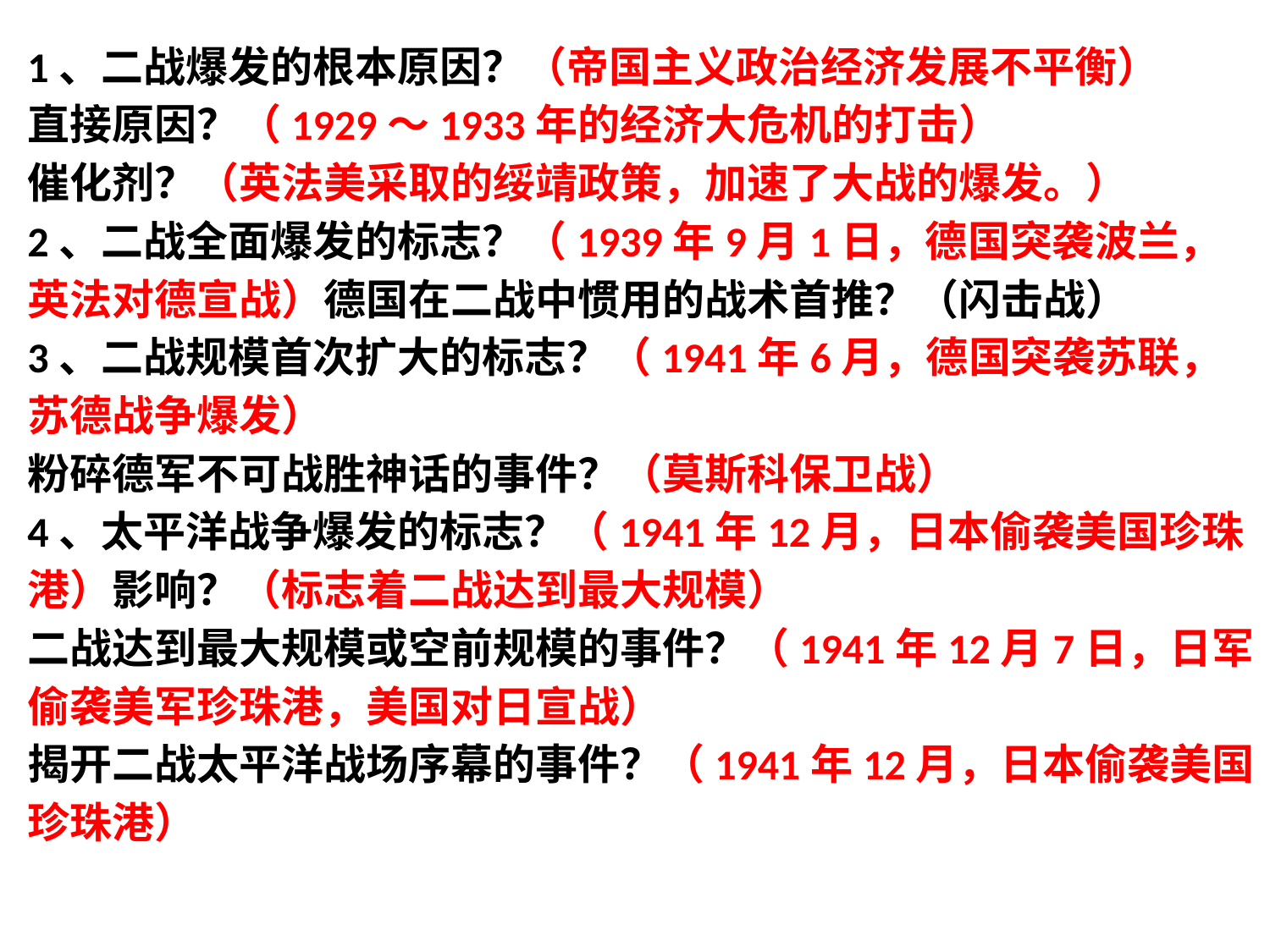

1、二战爆发的根本原因？（帝国主义政治经济发展不平衡）
直接原因？（1929～1933年的经济大危机的打击）
催化剂？（英法美采取的绥靖政策，加速了大战的爆发。）
2、二战全面爆发的标志？（1939年9月1日，德国突袭波兰，英法对德宣战）德国在二战中惯用的战术首推？（闪击战）
3、二战规模首次扩大的标志？（1941年6月，德国突袭苏联，苏德战争爆发）
粉碎德军不可战胜神话的事件？（莫斯科保卫战）
4、太平洋战争爆发的标志？（1941年12月，日本偷袭美国珍珠港）影响？（标志着二战达到最大规模）
二战达到最大规模或空前规模的事件？（1941年12月7日，日军偷袭美军珍珠港，美国对日宣战）
揭开二战太平洋战场序幕的事件？（1941年12月，日本偷袭美国珍珠港）